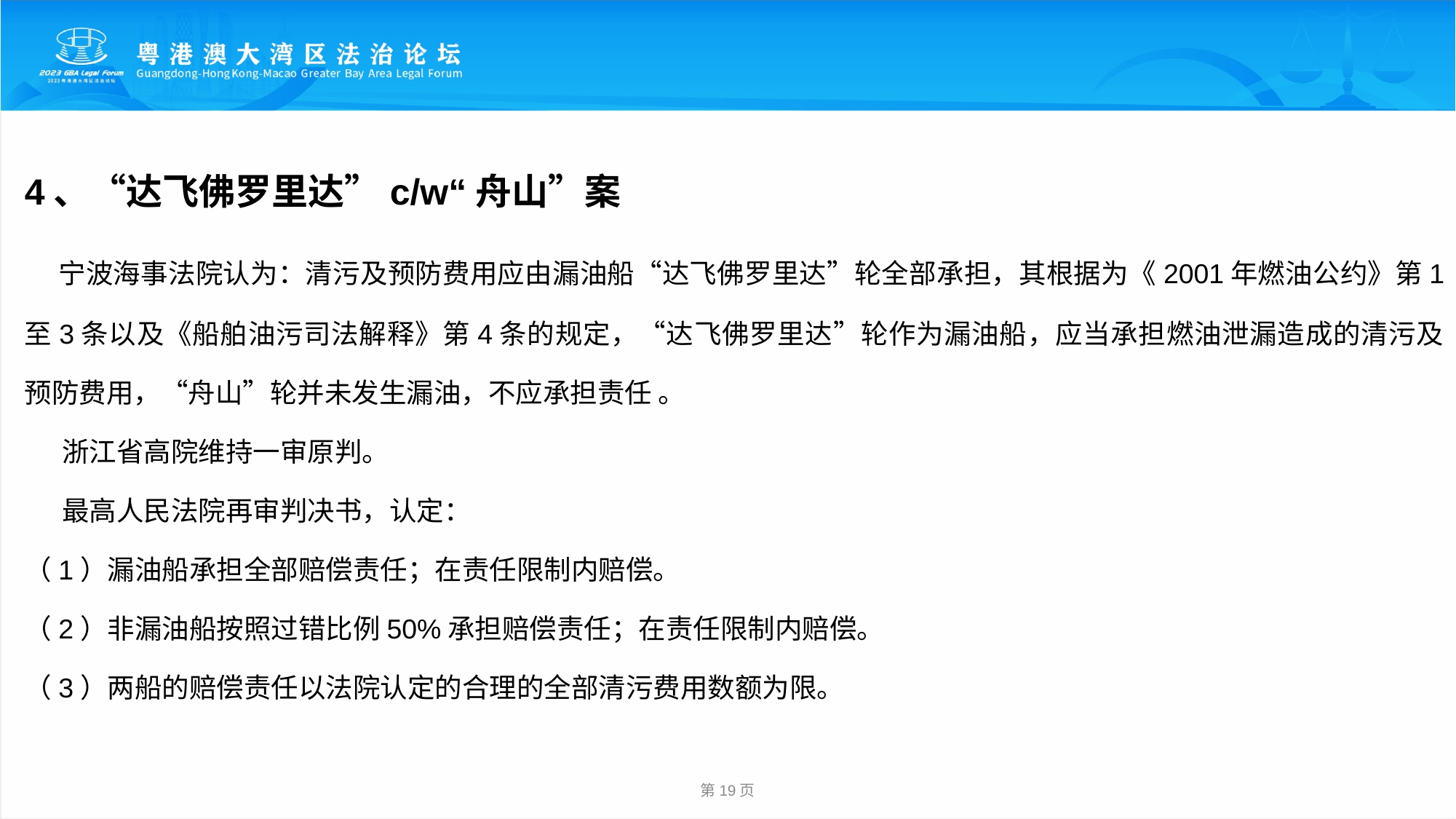

4、“达飞佛罗里达”c/w“舟山”案
   宁波海事法院认为：清污及预防费用应由漏油船“达飞佛罗里达”轮全部承担，其根据为《2001年燃油公约》第1 至3条以及《船舶油污司法解释》第4条的规定，“达飞佛罗里达”轮作为漏油船，应当承担燃油泄漏造成的清污及预防费用，“舟山”轮并未发生漏油，不应承担责任 。
     浙江省高院维持一审原判。
     最高人民法院再审判决书，认定：
（1）漏油船承担全部赔偿责任；在责任限制内赔偿。
（2）非漏油船按照过错比例50%承担赔偿责任；在责任限制内赔偿。
（3）两船的赔偿责任以法院认定的合理的全部清污费用数额为限。
第19页